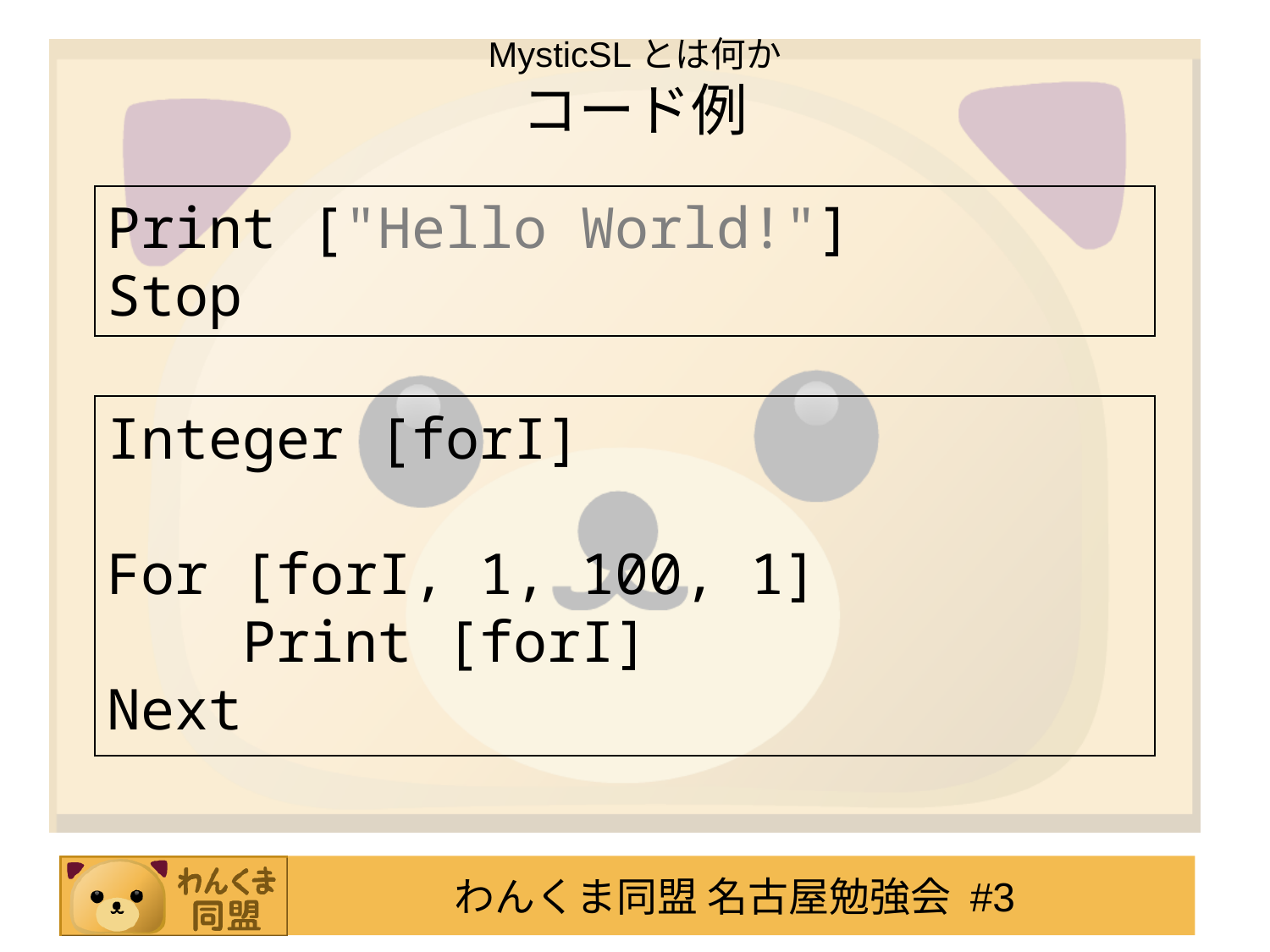

# MysticSLとは何か コード例
Print ["Hello World!"]
Stop
Integer [forI]

For [forI, 1, 100, 1]
    Print [forI]
Next